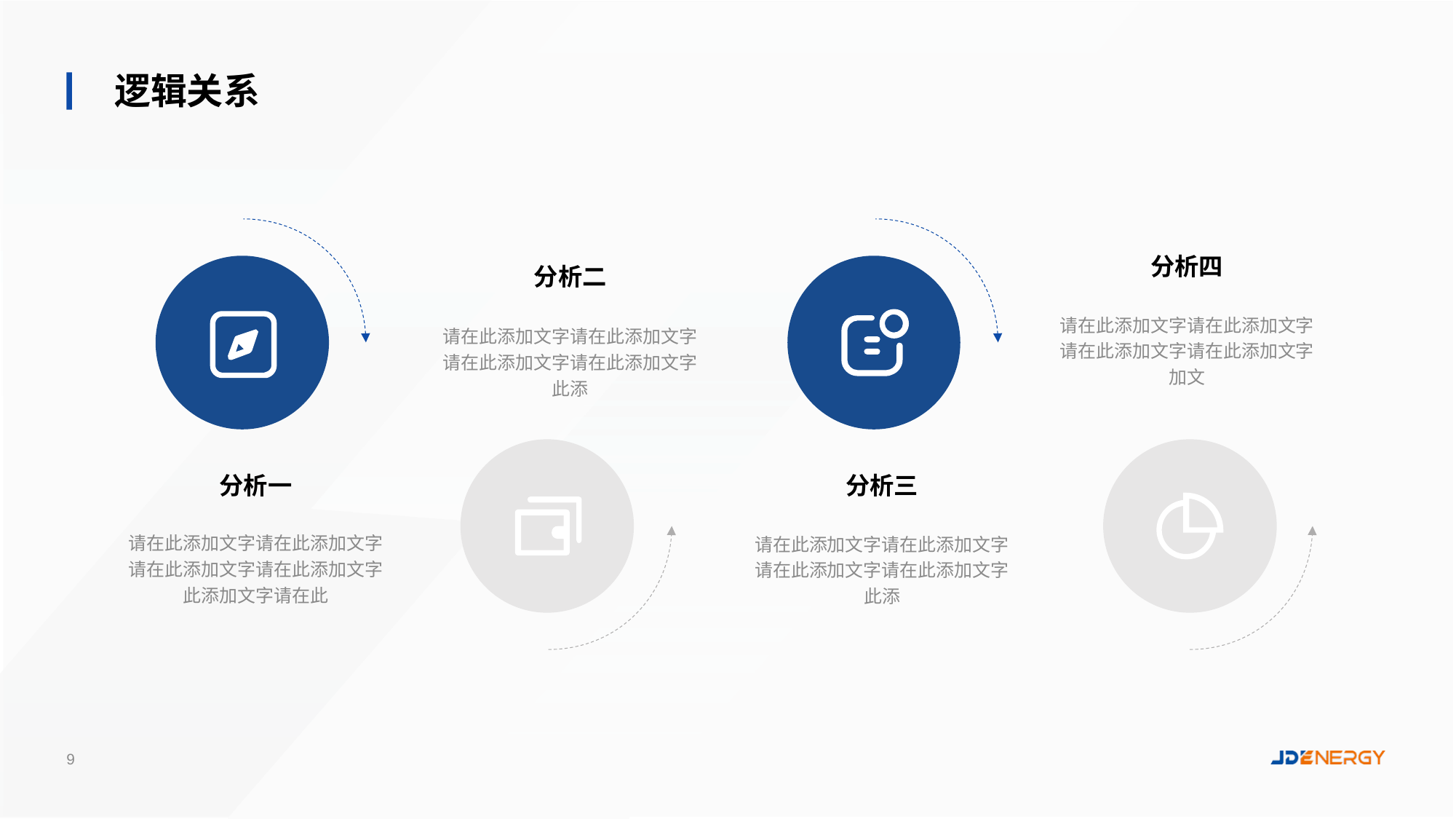

逻辑关系

分析四

分析二
请在此添加文字请在此添加文字请在此添加文字请在此添加文字加文

请在此添加文字请在此添加文字请在此添加文字请在此添加文字此添

分析一
分析三

请在此添加文字请在此添加文字请在此添加文字请在此添加文字此添加文字请在此
请在此添加文字请在此添加文字请在此添加文字请在此添加文字此添

9